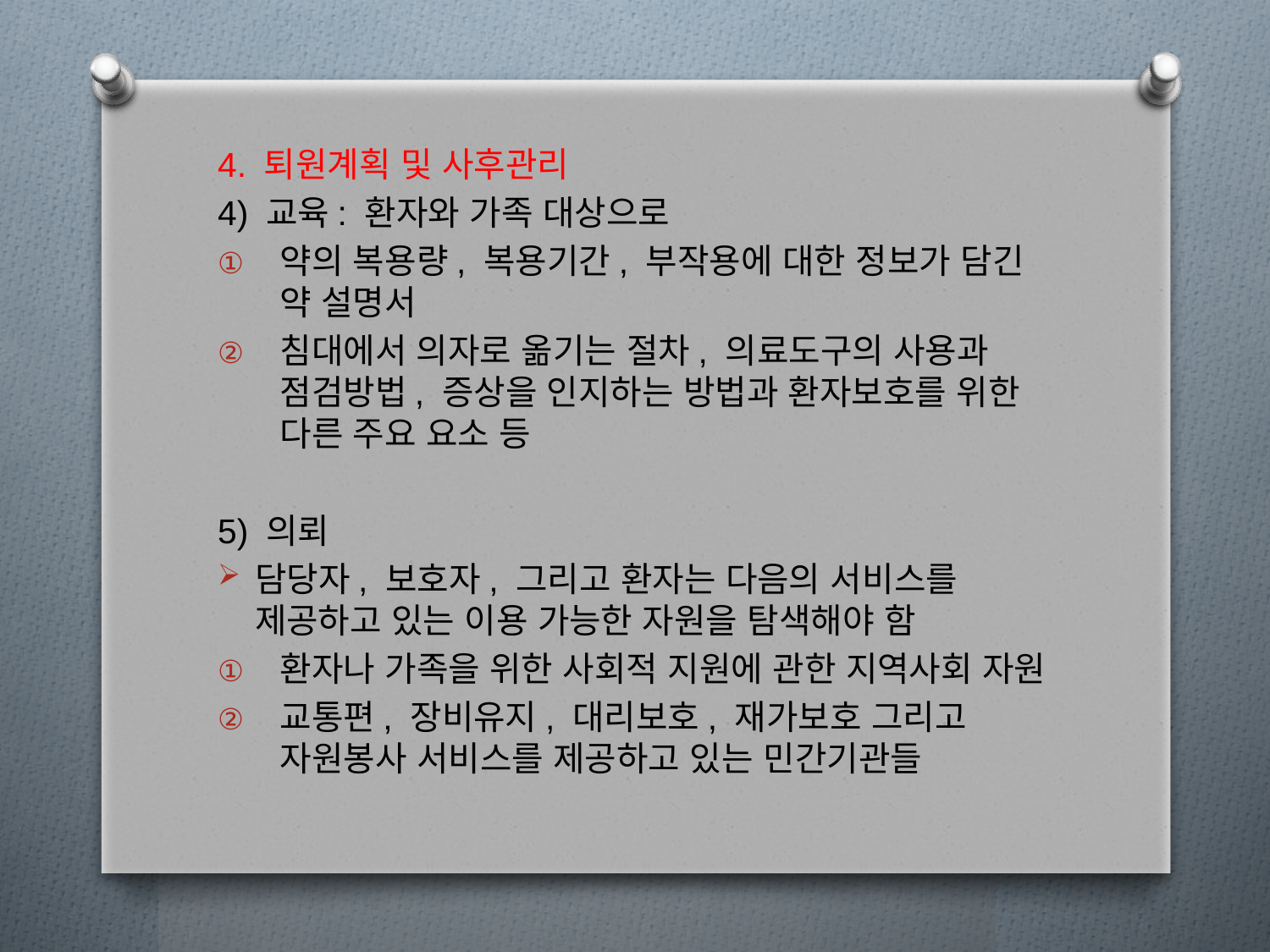

4. 퇴원계획 및 사후관리
4) 교육: 환자와 가족 대상으로
약의 복용량, 복용기간, 부작용에 대한 정보가 담긴 약 설명서
침대에서 의자로 옮기는 절차, 의료도구의 사용과 점검방법, 증상을 인지하는 방법과 환자보호를 위한 다른 주요 요소 등

5) 의뢰
담당자, 보호자, 그리고 환자는 다음의 서비스를 제공하고 있는 이용 가능한 자원을 탐색해야 함
환자나 가족을 위한 사회적 지원에 관한 지역사회 자원
교통편, 장비유지, 대리보호, 재가보호 그리고 자원봉사 서비스를 제공하고 있는 민간기관들